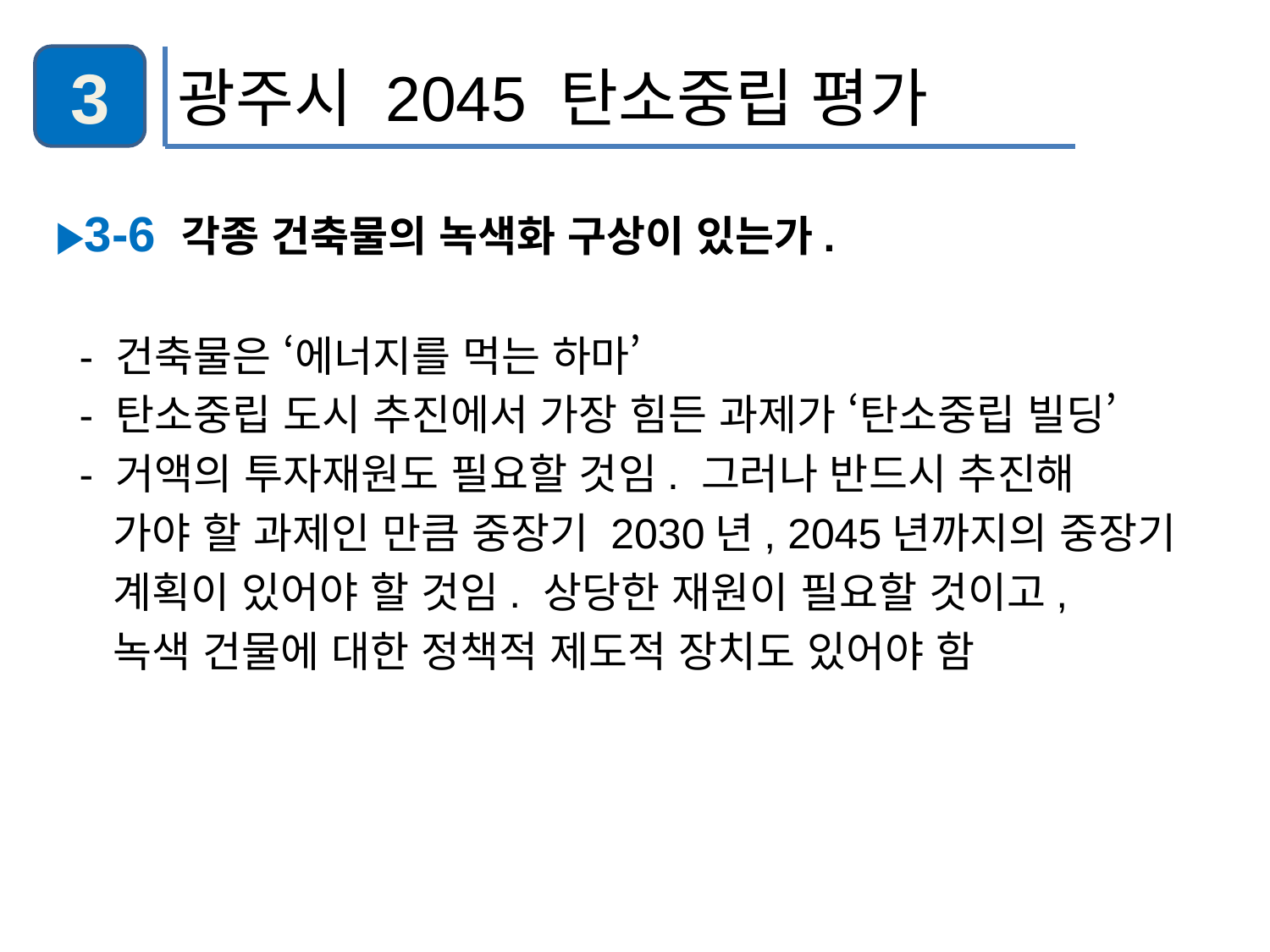

3
광주시 2045 탄소중립 평가
▶3-6 각종 건축물의 녹색화 구상이 있는가.

  - 건축물은 ‘에너지를 먹는 하마’
  - 탄소중립 도시 추진에서 가장 힘든 과제가 ‘탄소중립 빌딩’
  - 거액의 투자재원도 필요할 것임. 그러나 반드시 추진해
    가야 할 과제인 만큼 중장기 2030년, 2045년까지의 중장기
    계획이 있어야 할 것임. 상당한 재원이 필요할 것이고,
    녹색 건물에 대한 정책적 제도적 장치도 있어야 함